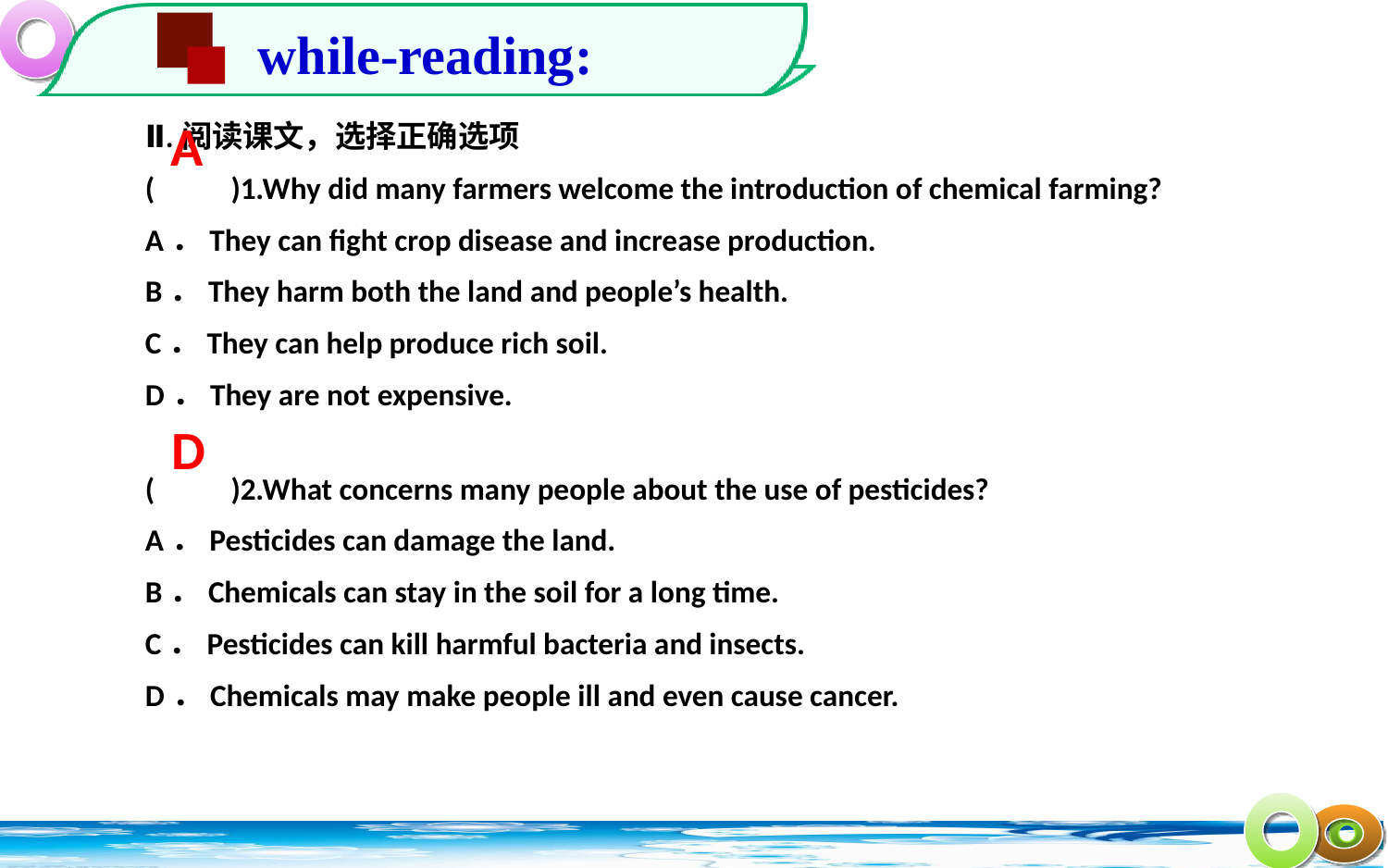

while-reading:

Ⅱ.阅读课文，选择正确选项
(　　)1.Why did many farmers welcome the introduction of chemical farming?
A．They can fight crop disease and increase production.
B．They harm both the land and people’s health.
C．They can help produce rich soil.
D．They are not expensive.
A
D
(　　)2.What concerns many people about the use of pesticides?
A．Pesticides can damage the land.
B．Chemicals can stay in the soil for a long time.
C．Pesticides can kill harmful bacteria and insects.
D．Chemicals may make people ill and even cause cancer.